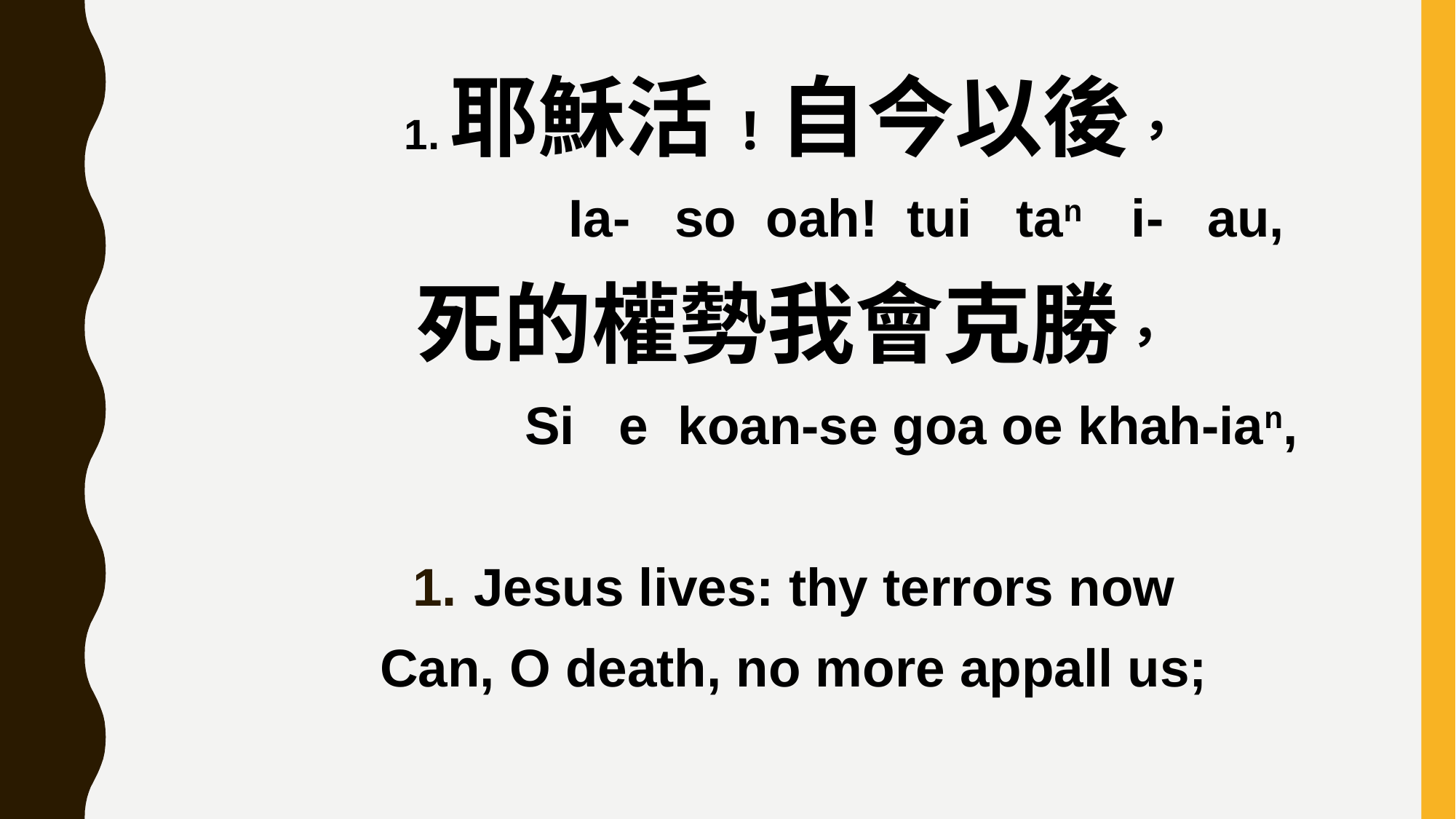

1.耶穌活!自今以後，
                           Ia-   so  oah!  tui   tan     i-   au,
死的權勢我會克勝，
                        Si   e  koan-se goa oe khah-ian,

Jesus lives: thy terrors now
Can, O death, no more appall us;